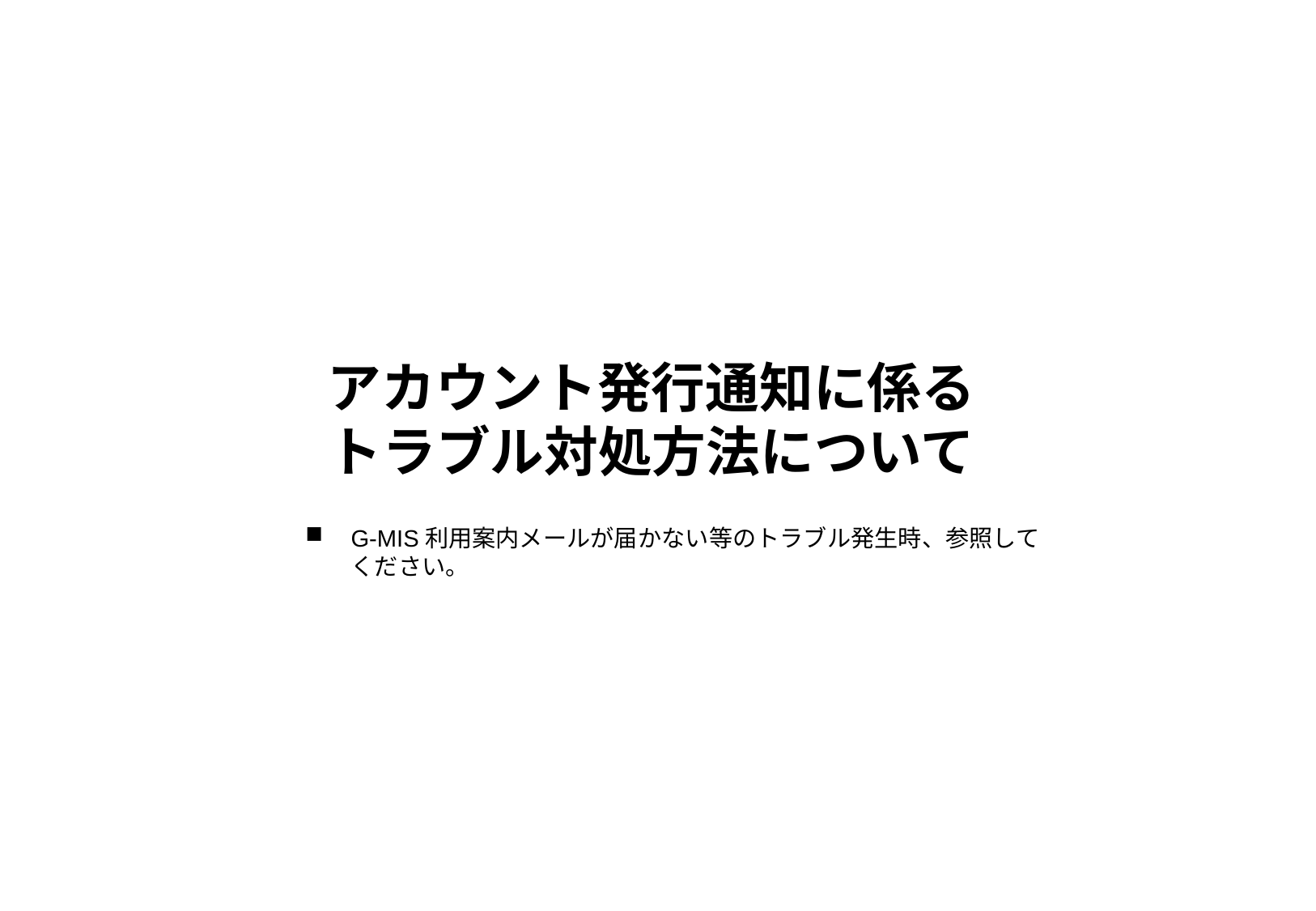

# アカウント発行通知に係る トラブル対処方法について
G-MIS利用案内メールが届かない等のトラブル発生時、参照してください。